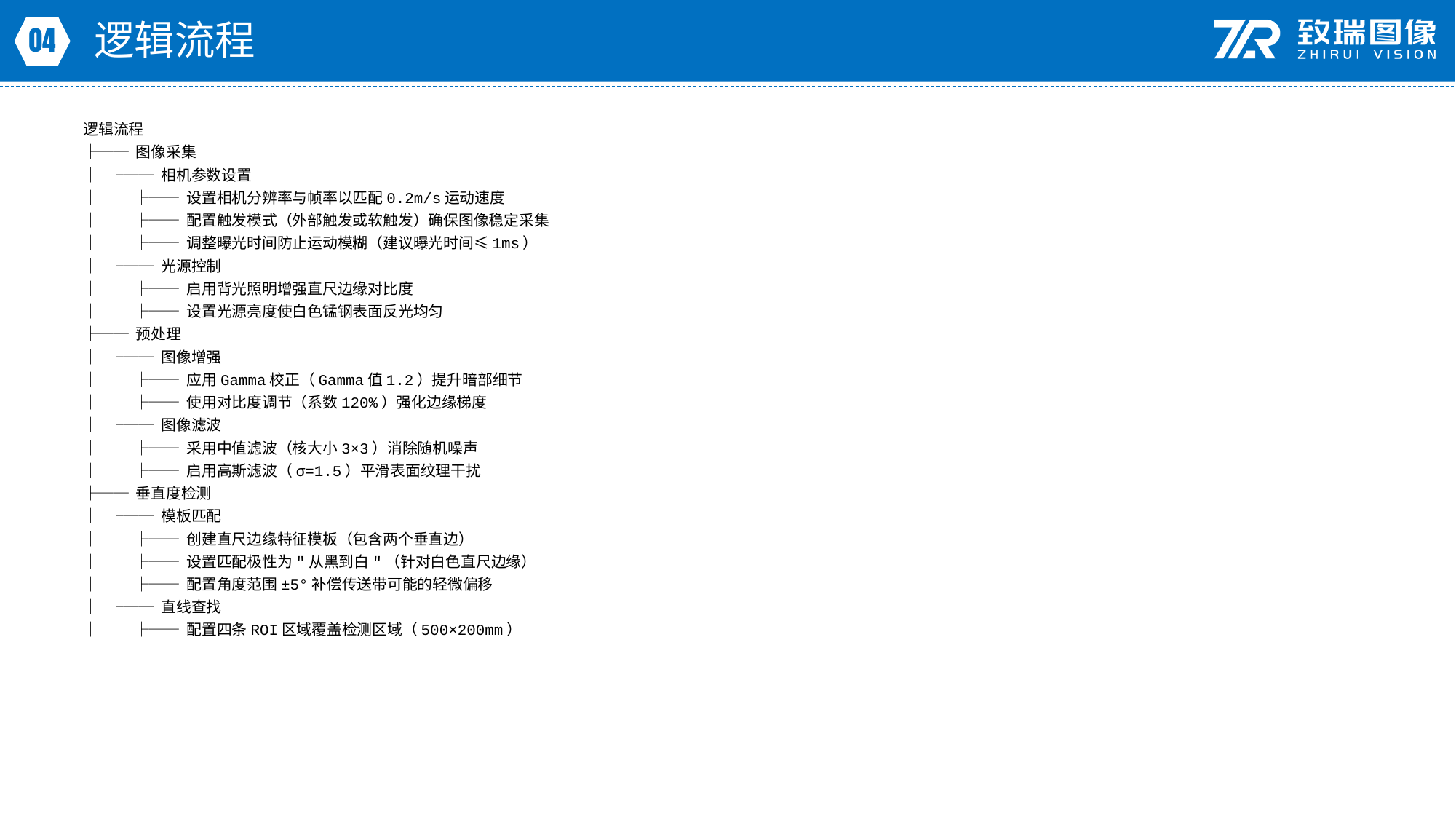

逻辑流程
04

逻辑流程
├── 图像采集
│   ├── 相机参数设置
│   │   ├── 设置相机分辨率与帧率以匹配0.2m/s运动速度
│   │   ├── 配置触发模式（外部触发或软触发）确保图像稳定采集
│   │   ├── 调整曝光时间防止运动模糊（建议曝光时间≤1ms）
│   ├── 光源控制
│   │   ├── 启用背光照明增强直尺边缘对比度
│   │   ├── 设置光源亮度使白色锰钢表面反光均匀
├── 预处理
│   ├── 图像增强
│   │   ├── 应用Gamma校正（Gamma值1.2）提升暗部细节
│   │   ├── 使用对比度调节（系数120%）强化边缘梯度
│   ├── 图像滤波
│   │   ├── 采用中值滤波（核大小3×3）消除随机噪声
│   │   ├── 启用高斯滤波（σ=1.5）平滑表面纹理干扰
├── 垂直度检测
│   ├── 模板匹配
│   │   ├── 创建直尺边缘特征模板（包含两个垂直边）
│   │   ├── 设置匹配极性为"从黑到白"（针对白色直尺边缘）
│   │   ├── 配置角度范围±5°补偿传送带可能的轻微偏移
│   ├── 直线查找
│   │   ├── 配置四条ROI区域覆盖检测区域（500×200mm）